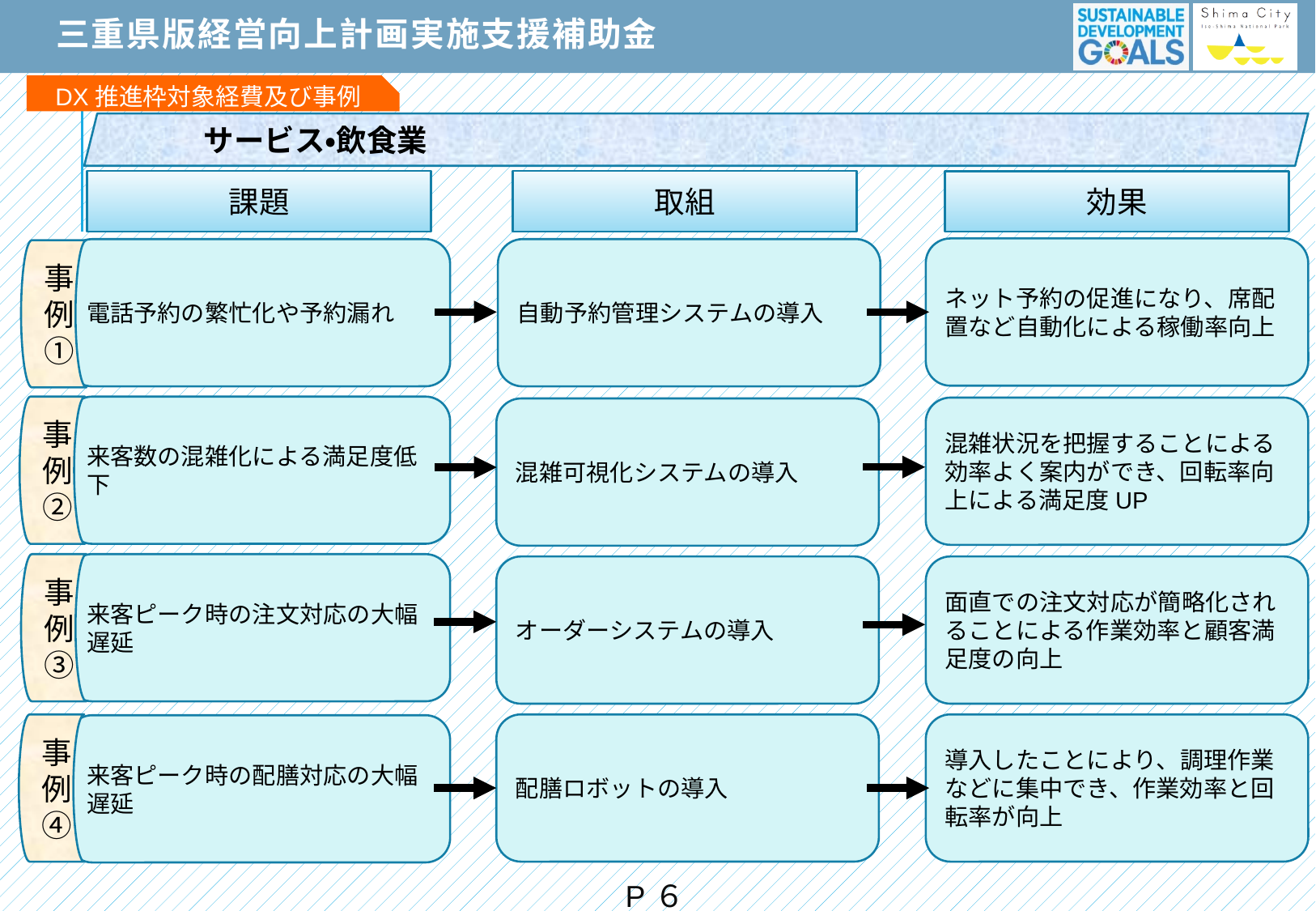

# 三重県版経営向上計画実施支援補助金
DX推進枠対象経費及び事例
サービス・飲食業
課題
取組
効果
ネット予約の促進になり、席配置など自動化による稼働率向上
自動予約管理システムの導入
電話予約の繁忙化や予約漏れ
事例①
事例②
来客数の混雑化による満足度低下
混雑状況を把握することによる効率よく案内ができ、回転率向上による満足度UP
混雑可視化システムの導入
事例③
来客ピーク時の注文対応の大幅遅延
オーダーシステムの導入
面直での注文対応が簡略化されることによる作業効率と顧客満足度の向上
事例④
配膳ロボットの導入
導入したことにより、調理作業などに集中でき、作業効率と回転率が向上
来客ピーク時の配膳対応の大幅遅延
P６